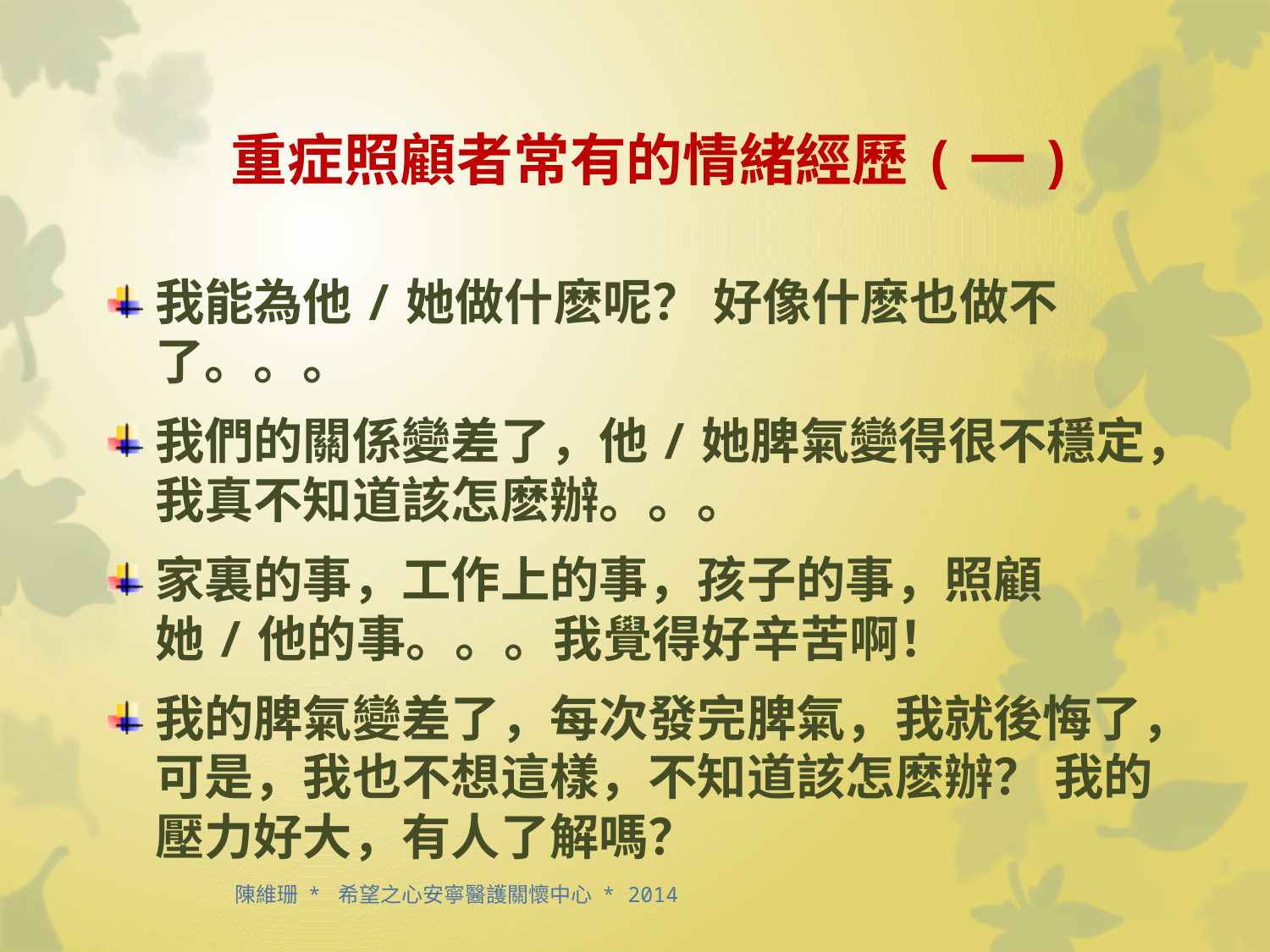

# 重症照顧者常有的情緒經歷(一)
我能為他/她做什麽呢？ 好像什麽也做不了。。。
我們的關係變差了，他/她脾氣變得很不穩定，我真不知道該怎麽辦。。。
家裏的事，工作上的事，孩子的事，照顧她/他的事。。。我覺得好辛苦啊！
我的脾氣變差了，每次發完脾氣，我就後悔了，可是，我也不想這樣，不知道該怎麽辦？ 我的壓力好大，有人了解嗎？
                        陳維珊 * 希望之心安寧醫護關懷中心 * 2014